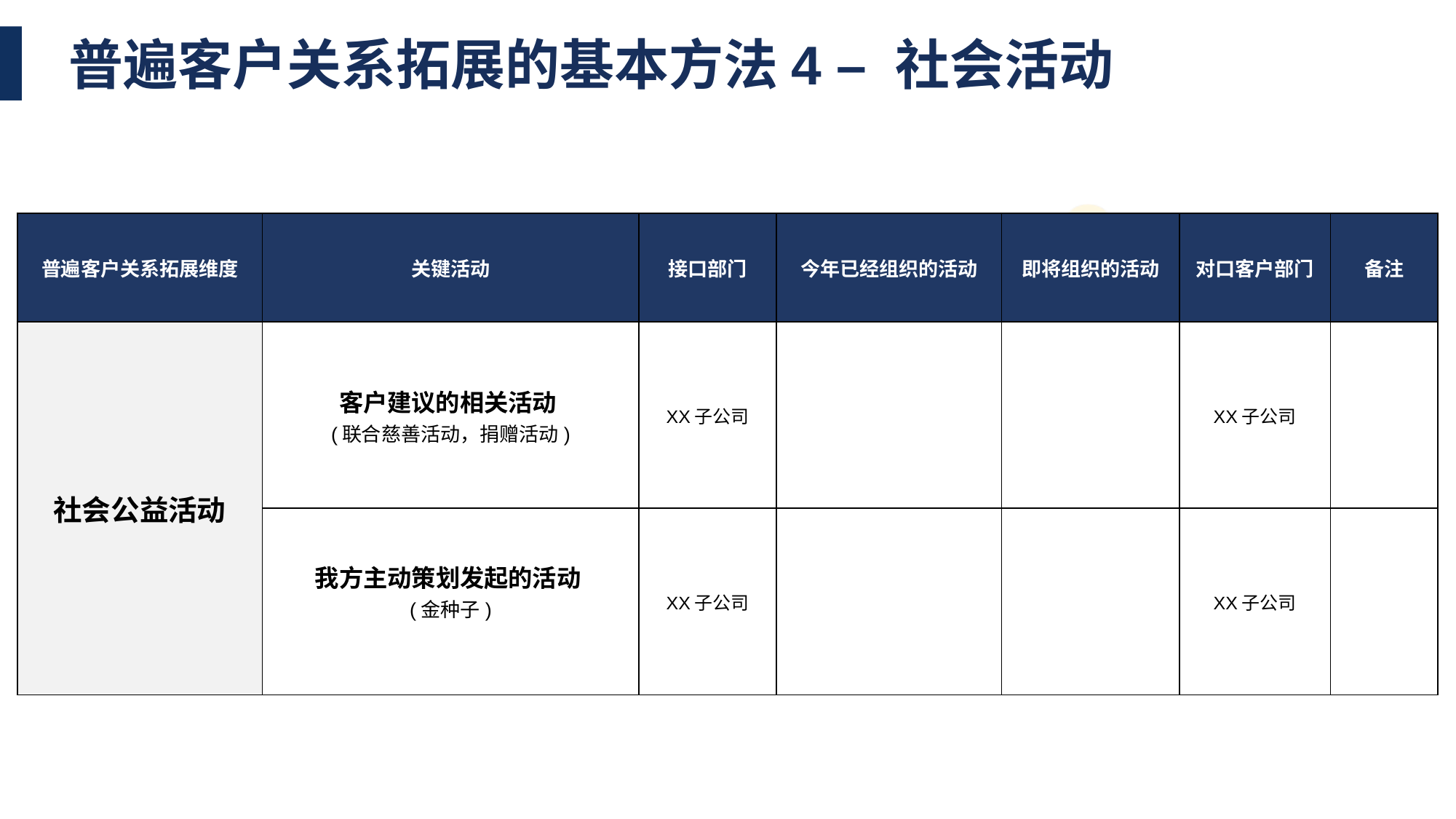

普遍客户关系拓展的基本方法4 – 社会活动
| 普遍客户关系拓展维度 | 关键活动 | 接口部门 | 今年已经组织的活动 | 即将组织的活动 | 对口客户部门 | 备注 |
| --- | --- | --- | --- | --- | --- | --- |
| 社会公益活动 | 客户建议的相关活动 (联合慈善活动，捐赠活动) | XX子公司 |  |  | XX子公司 |  |
|  | 我方主动策划发起的活动 (金种子) | XX子公司 |  |  | XX子公司 |  |

8